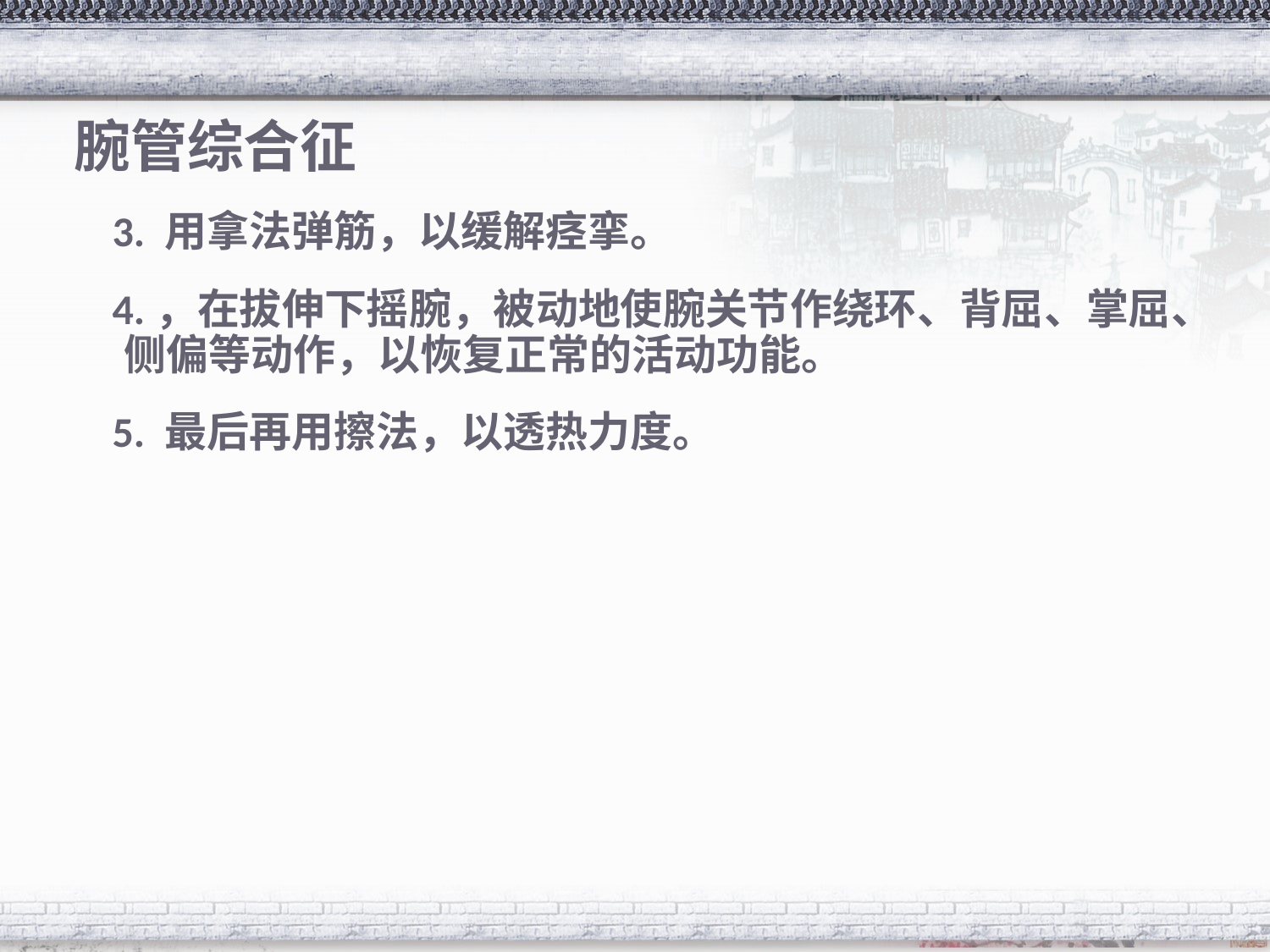

# 腕管综合征
    3. 用拿法弹筋，以缓解痉挛。
    4.，在拔伸下摇腕，被动地使腕关节作绕环、背屈、掌屈、侧偏等动作，以恢复正常的活动功能。
    5. 最后再用擦法，以透热力度。